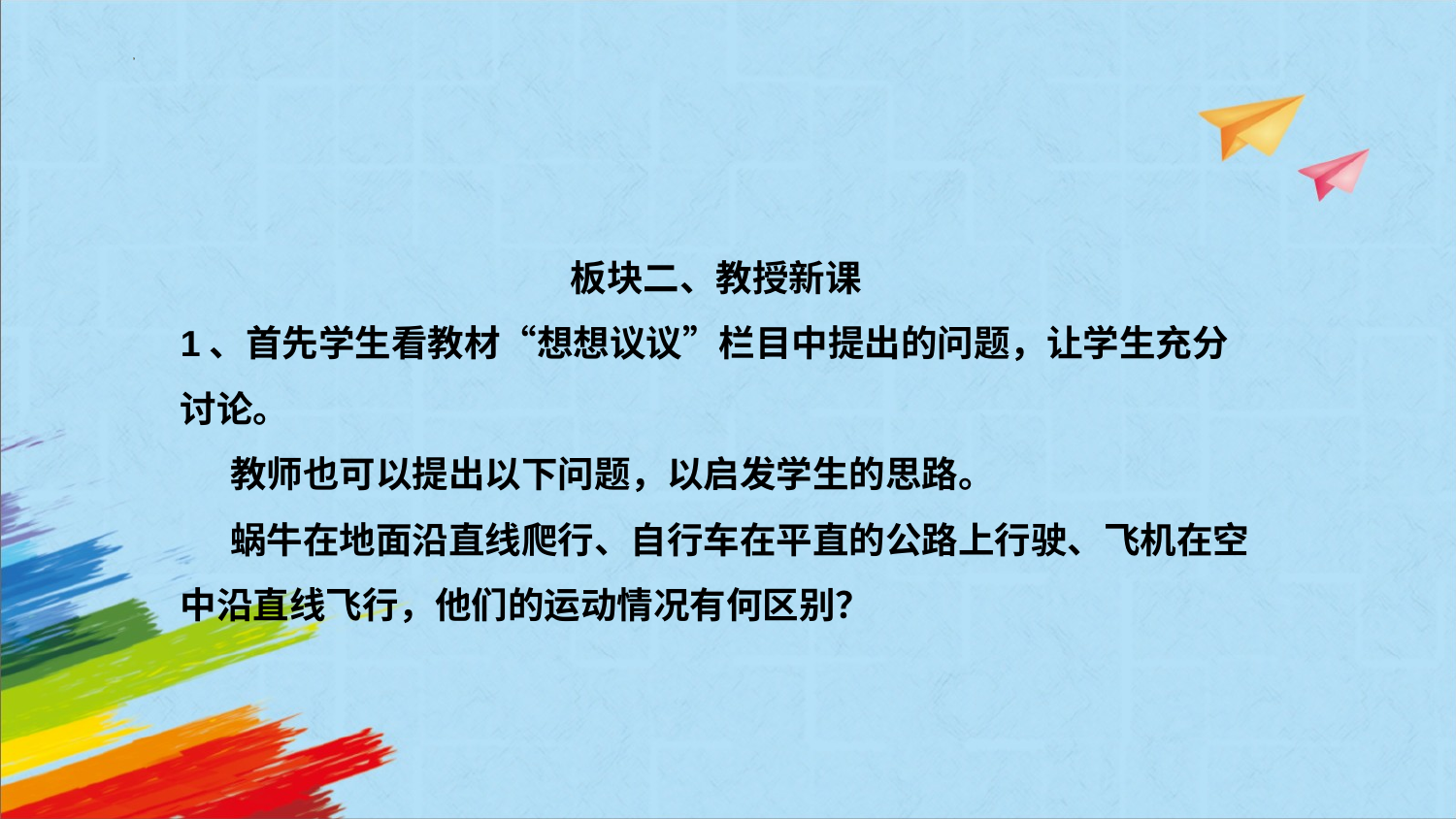

板块二、教授新课
1、首先学生看教材“想想议议”栏目中提出的问题，让学生充分讨论。
     教师也可以提出以下问题，以启发学生的思路。
     蜗牛在地面沿直线爬行、自行车在平直的公路上行驶、飞机在空中沿直线飞行，他们的运动情况有何区别？